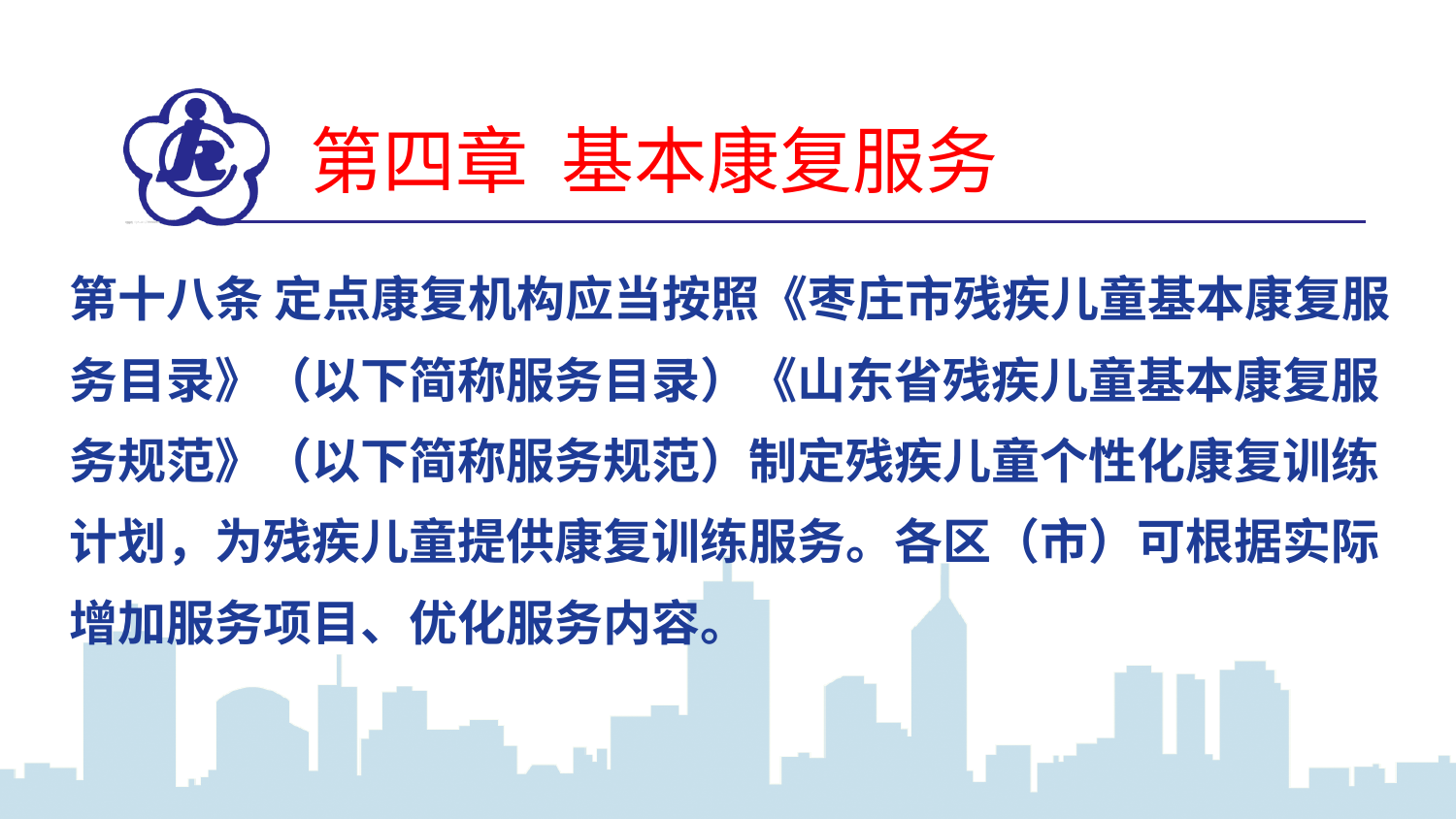

第四章  基本康复服务
第十八条 定点康复机构应当按照《枣庄市残疾儿童基本康复服务目录》（以下简称服务目录）《山东省残疾儿童基本康复服务规范》（以下简称服务规范）制定残疾儿童个性化康复训练计划，为残疾儿童提供康复训练服务。各区（市）可根据实际增加服务项目、优化服务内容。